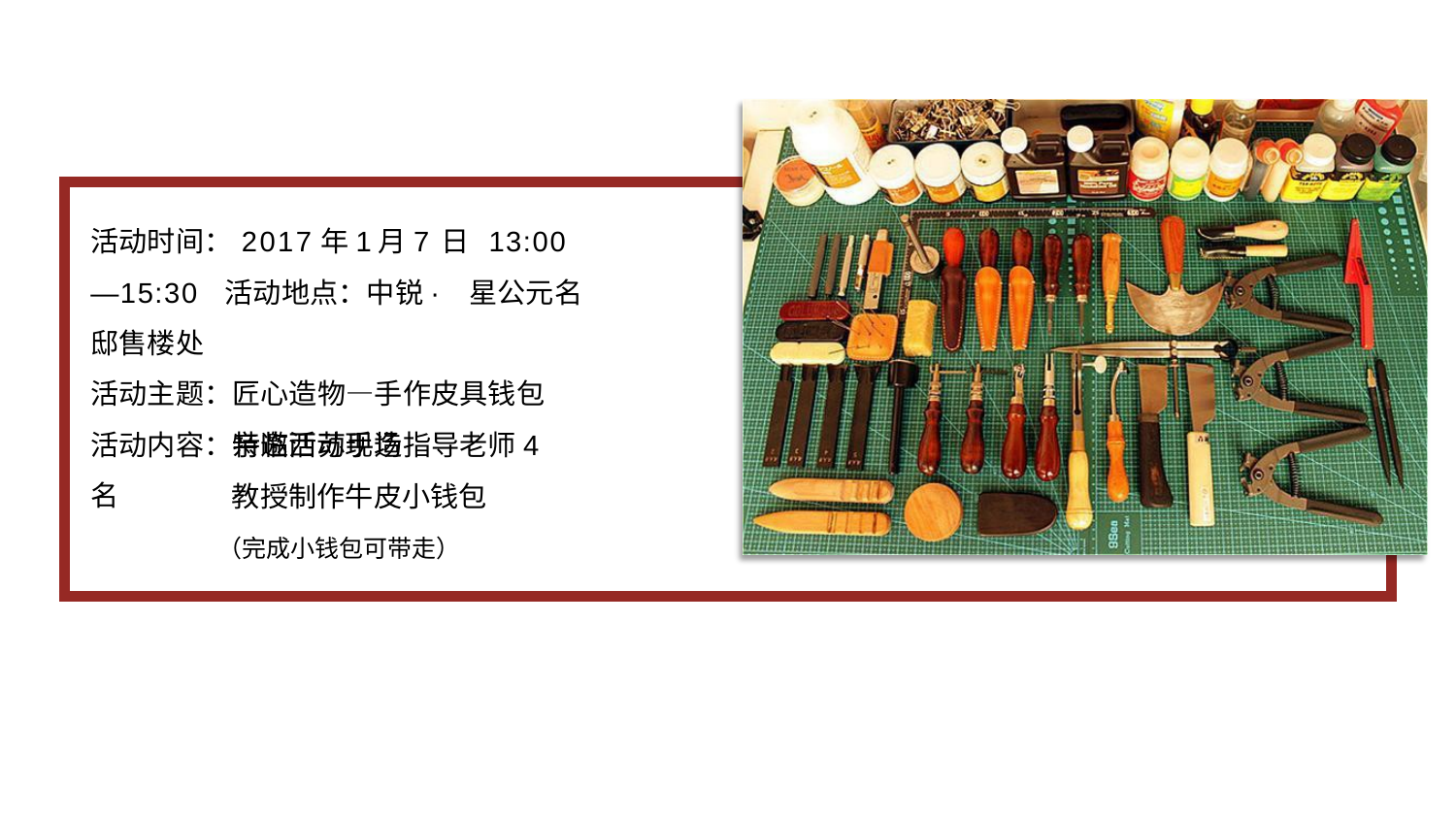

# 活动时间：2017年1月7日 13:00—15:30  活动地点：中锐·星公元名邸售楼处
活动主题：匠心造物—手作皮具钱包 活动内容：特邀西苏手造指导老师4名
亲临活动现场
教授制作牛皮小钱包
（完成小钱包可带走）